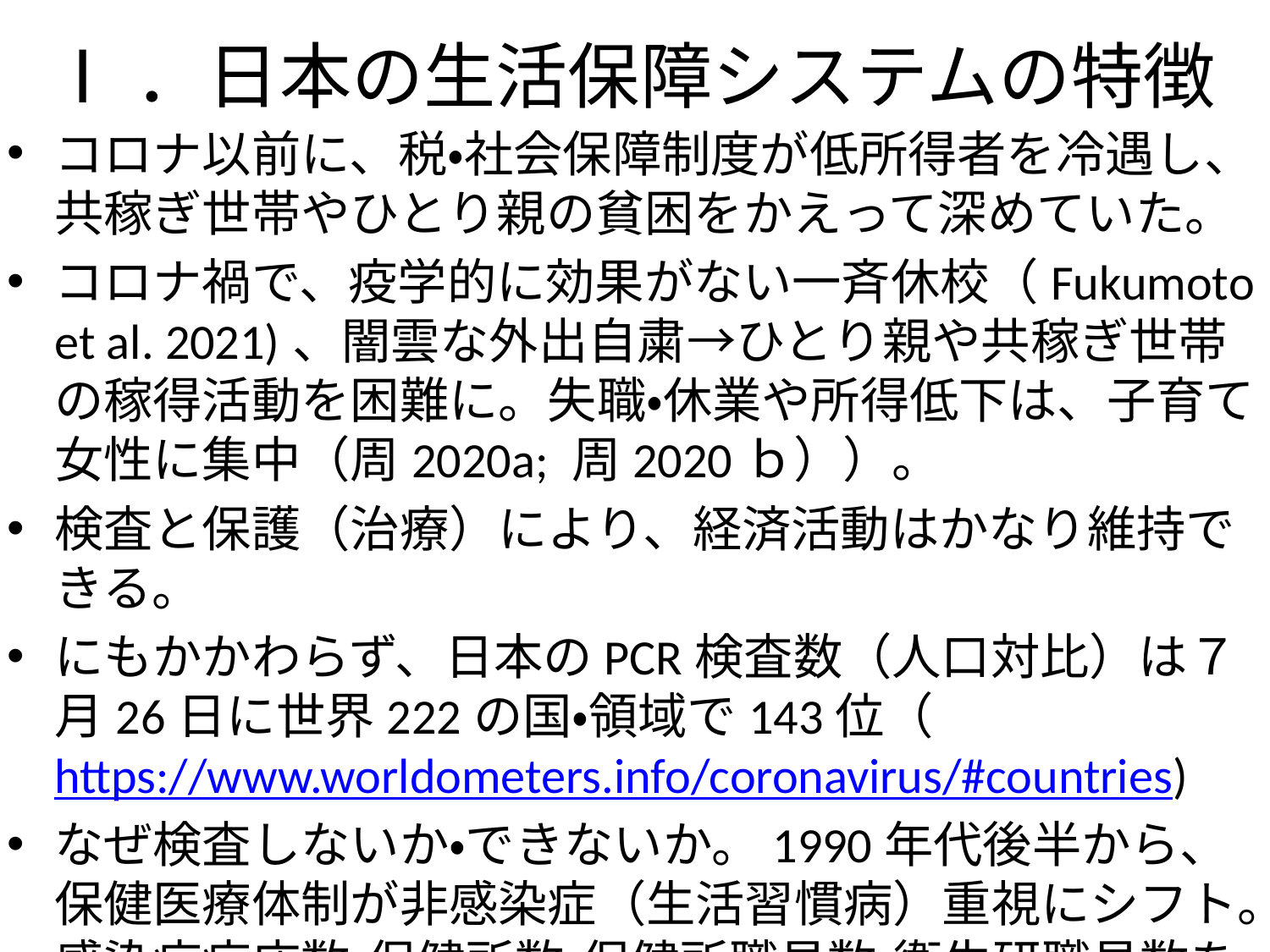

# Ⅰ．日本の生活保障システムの特徴
コロナ以前に、税・社会保障制度が低所得者を冷遇し、共稼ぎ世帯やひとり親の貧困をかえって深めていた。
コロナ禍で、疫学的に効果がない一斉休校（Fukumoto et al. 2021)、闇雲な外出自粛→ひとり親や共稼ぎ世帯の稼得活動を困難に。失職・休業や所得低下は、子育て女性に集中（周2020a; 周2020ｂ））。
検査と保護（治療）により、経済活動はかなり維持できる。
にもかかわらず、日本のPCR検査数（人口対比）は７月26日に世界222の国・領域で143位（https://www.worldometers.info/coronavirus/#countries)
なぜ検査しないか・できないか。1990年代後半から、保健医療体制が非感染症（生活習慣病）重視にシフト。感染症病床数・保健所数・保健所職員数・衛生研職員数を削減